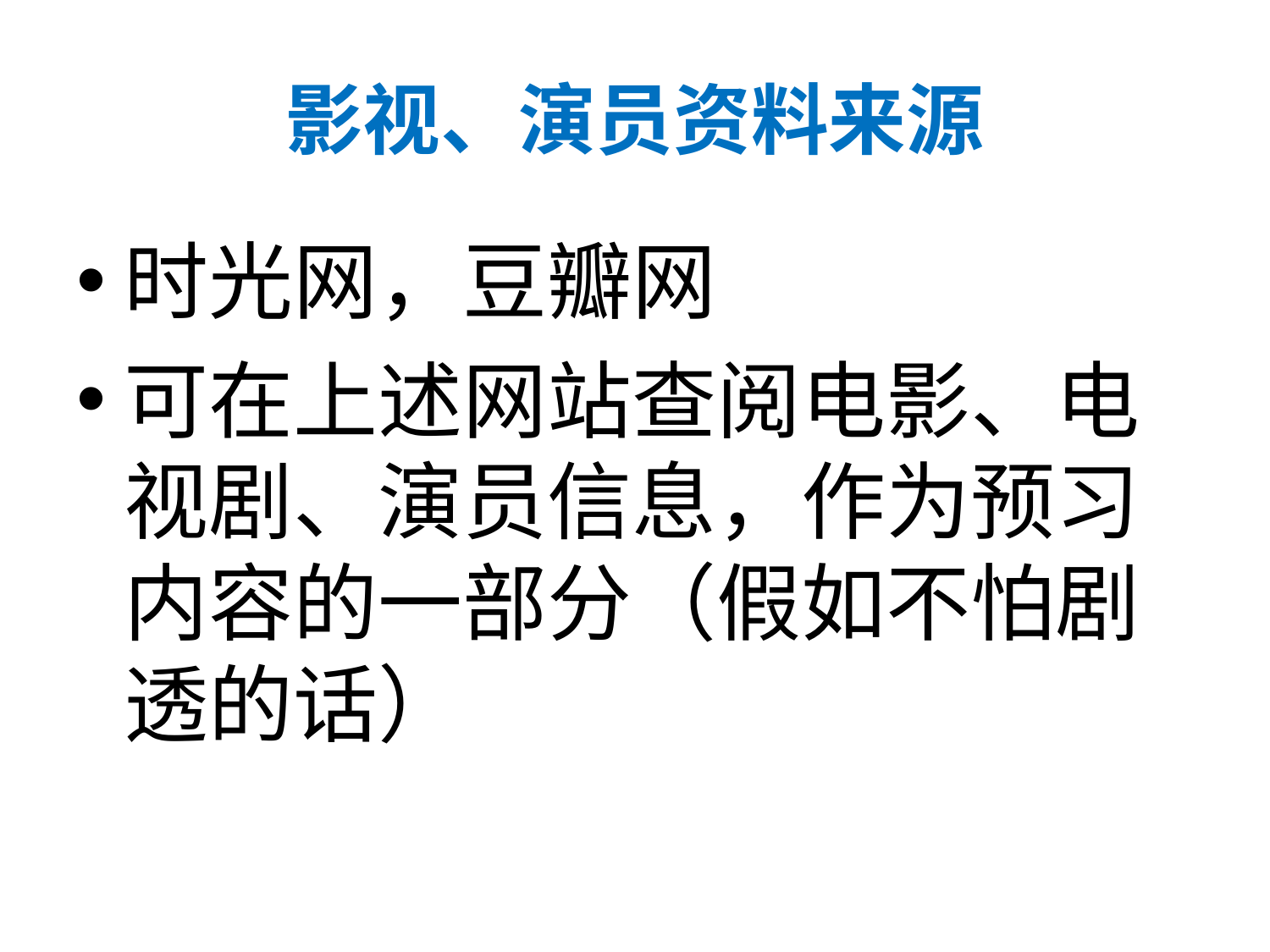

# 影视、演员资料来源
时光网，豆瓣网
可在上述网站查阅电影、电视剧、演员信息，作为预习内容的一部分（假如不怕剧透的话）